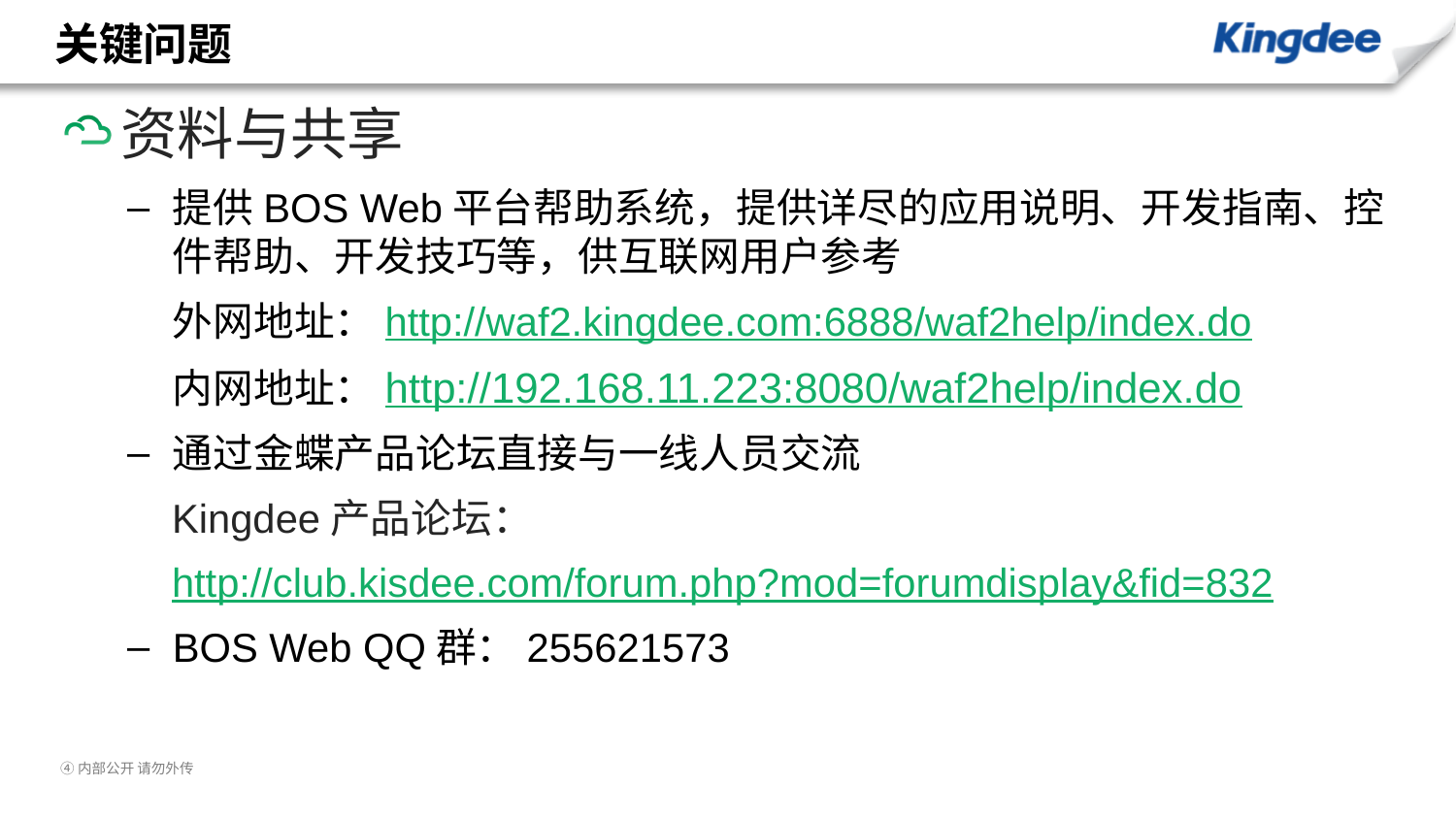

关键问题
资料与共享
提供BOS Web平台帮助系统，提供详尽的应用说明、开发指南、控件帮助、开发技巧等，供互联网用户参考
	外网地址：http://waf2.kingdee.com:6888/waf2help/index.do
	内网地址：http://192.168.11.223:8080/waf2help/index.do
通过金蝶产品论坛直接与一线人员交流
    Kingdee产品论坛：
    http://club.kisdee.com/forum.php?mod=forumdisplay&fid=832
BOS Web QQ群：255621573